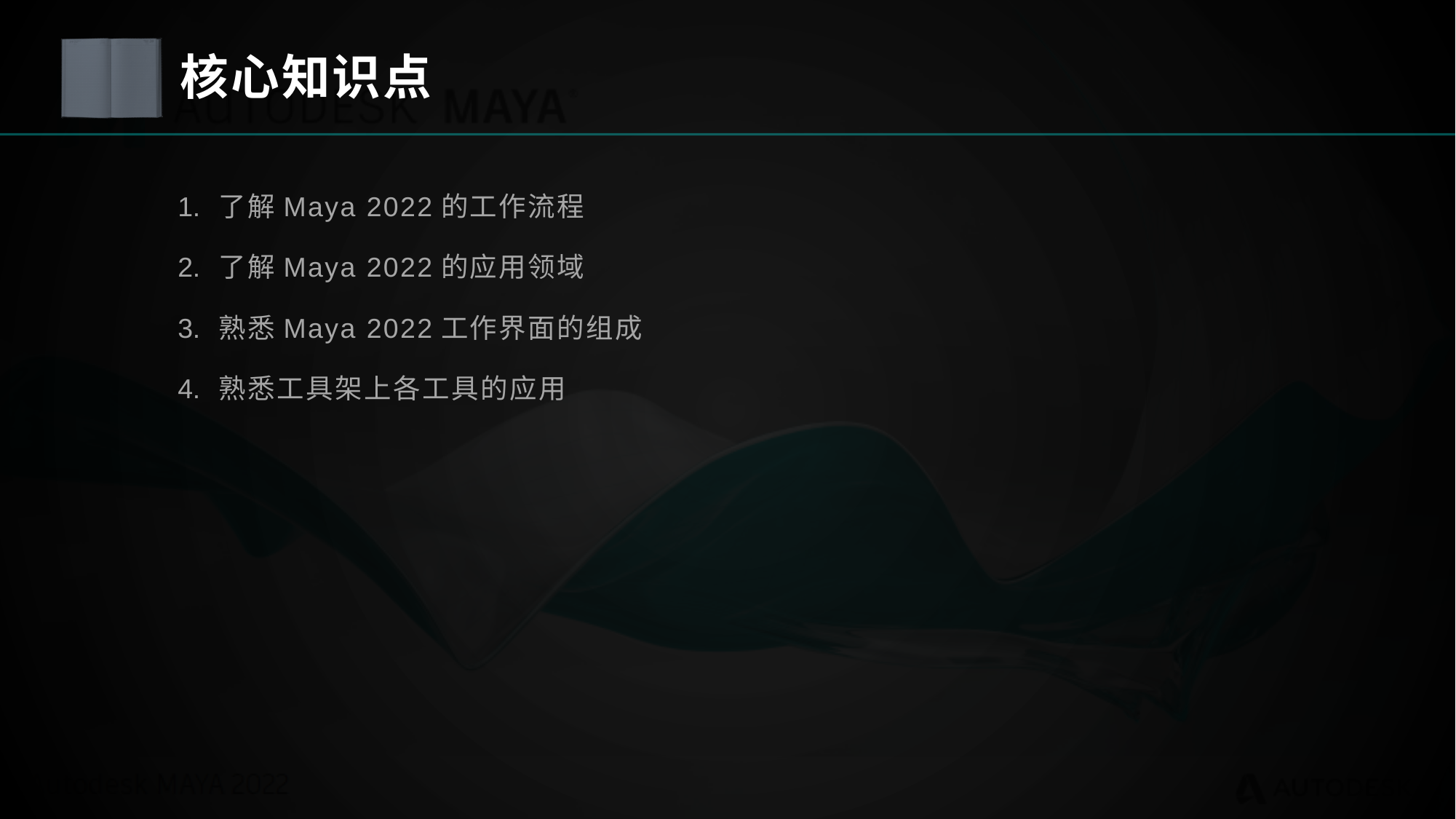

了解Maya 2022的工作流程
了解Maya 2022的应用领域
熟悉Maya 2022工作界面的组成
熟悉工具架上各工具的应用